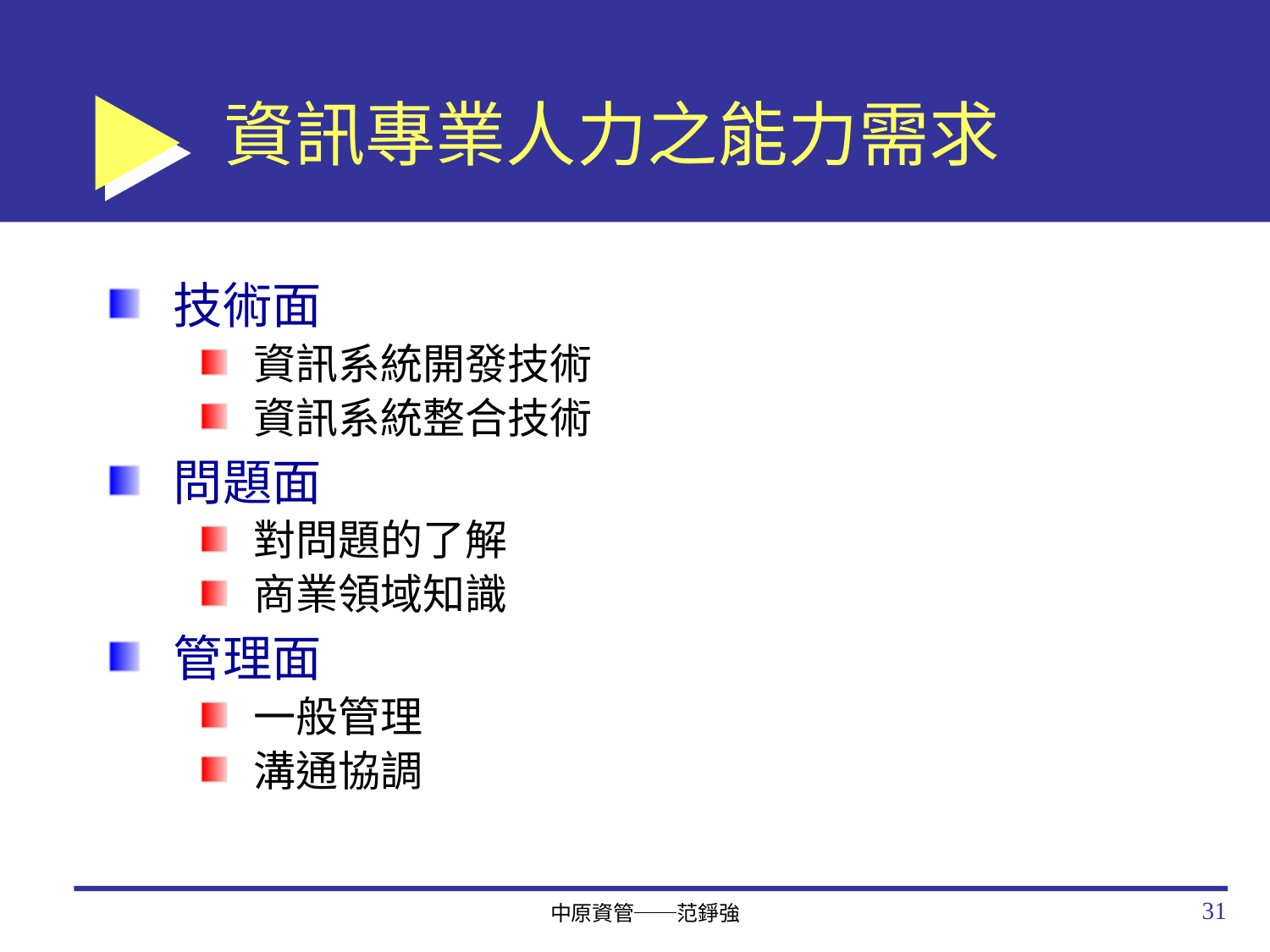

# 資訊專業人力之能力需求
技術面
資訊系統開發技術
資訊系統整合技術
問題面
對問題的了解
商業領域知識
管理面
一般管理
溝通協調
31